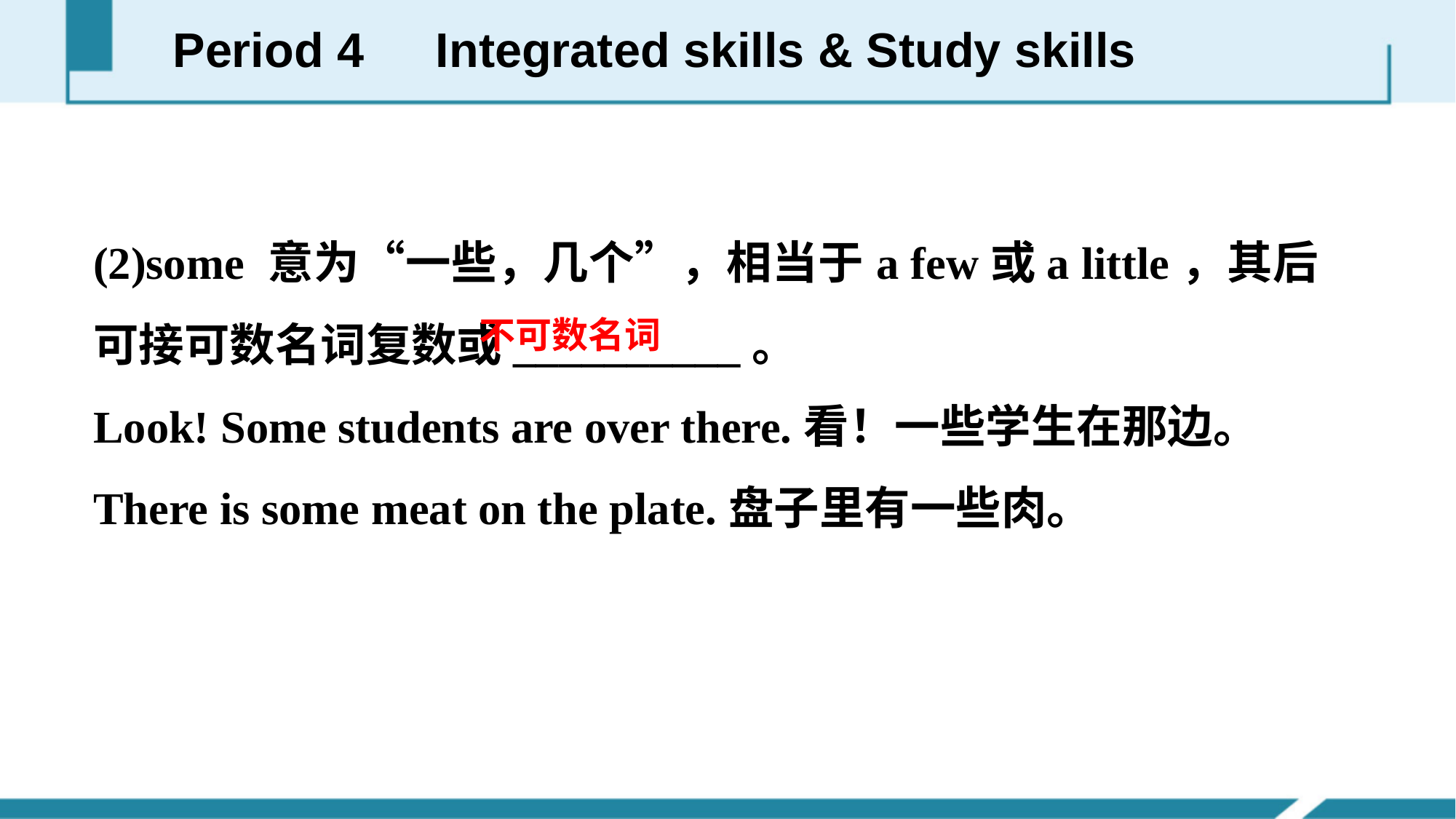

Period 4　Integrated skills & Study skills
(2)some 意为“一些，几个”，相当于a few或a little，其后可接可数名词复数或__________。
Look! Some students are over there.看！一些学生在那边。
There is some meat on the plate.盘子里有一些肉。
不可数名词